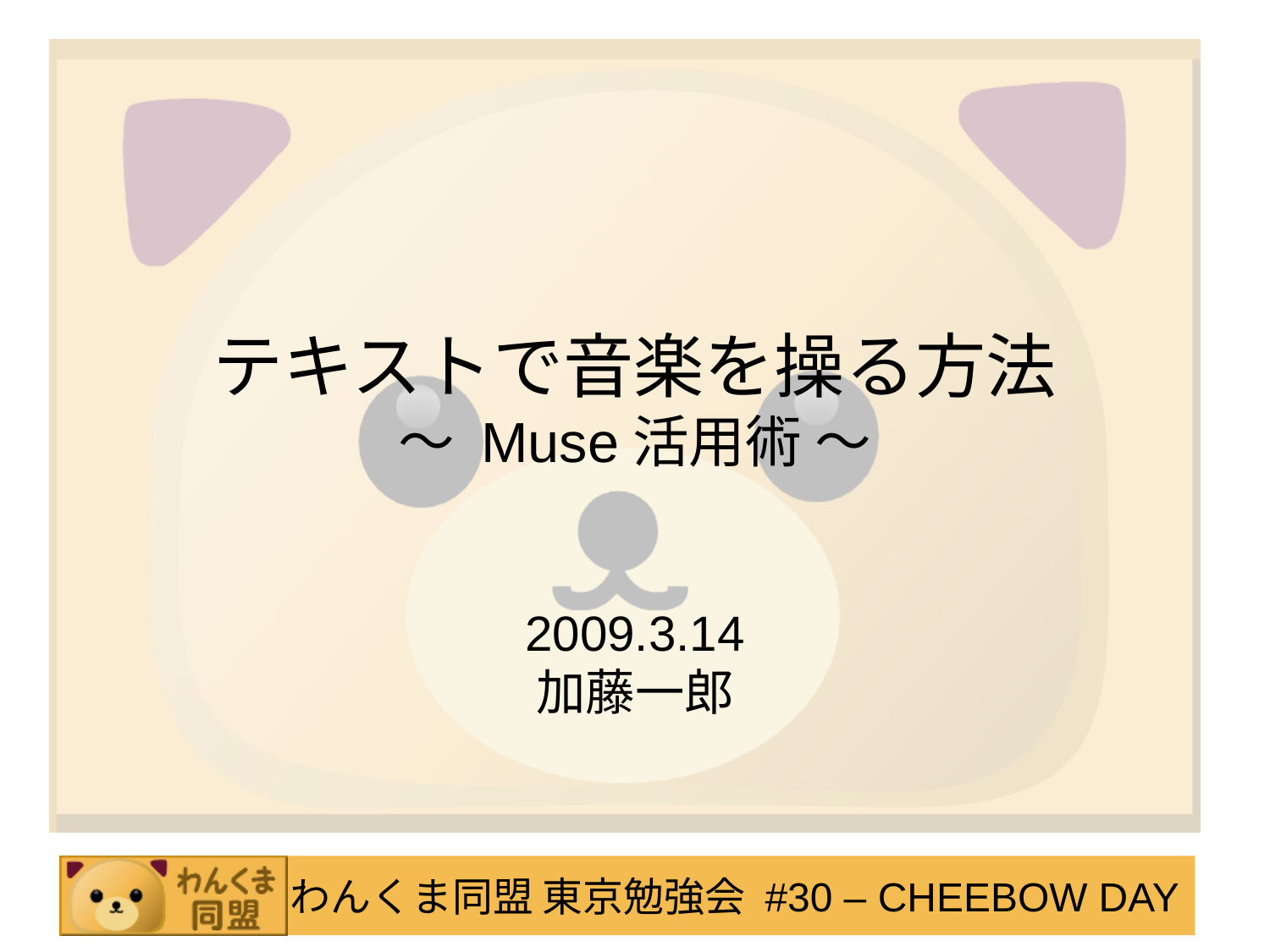

# テキストで音楽を操る方法 ～ Muse活用術 ～
2009.3.14
加藤一郎